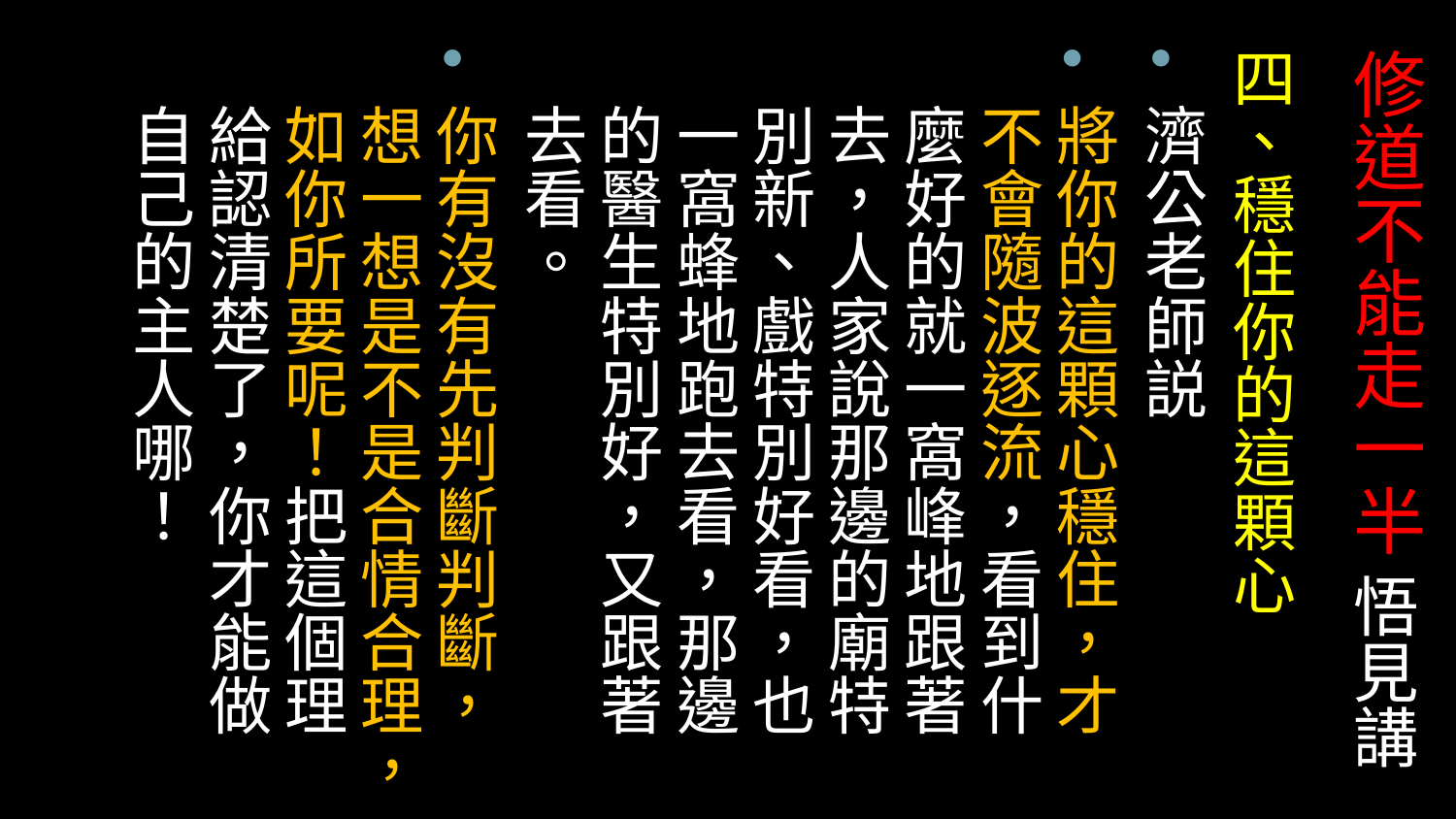

# 修道不能走一半 悟見講
四、穩住你的這顆心
濟公老師説
將你的這顆心穩住，才不會隨波逐流，看到什麼好的就一窩峰地跟著去，人家說那邊的廟特別新、戲特別好看，也一窩蜂地跑去看，那邊的醫生特別好，又跟著去看。
你有沒有先判斷判斷，想一想是不是合情合理，如你所要呢！把這個理給認清楚了，你才能做自己的主人哪！